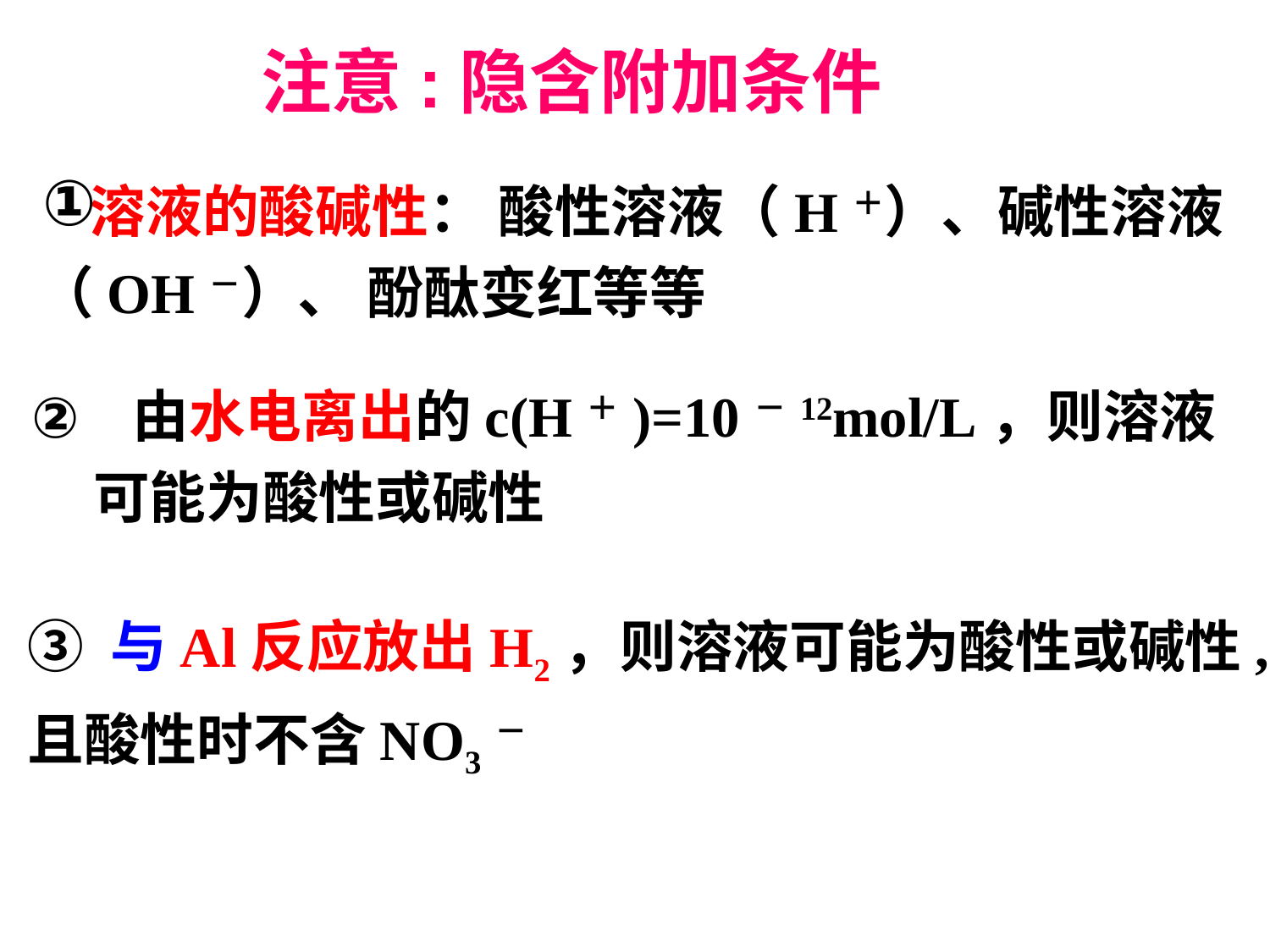

# 注意:隐含附加条件
   溶液的酸碱性： 酸性溶液（H＋）、碱性溶液（OH－）、 酚酞变红等等
①
  由水电离出的c(H＋)=10－12mol/L，则溶液可能为酸性或碱性
②
③ 与Al反应放出H2，则溶液可能为酸性或碱性,且酸性时不含NO3－